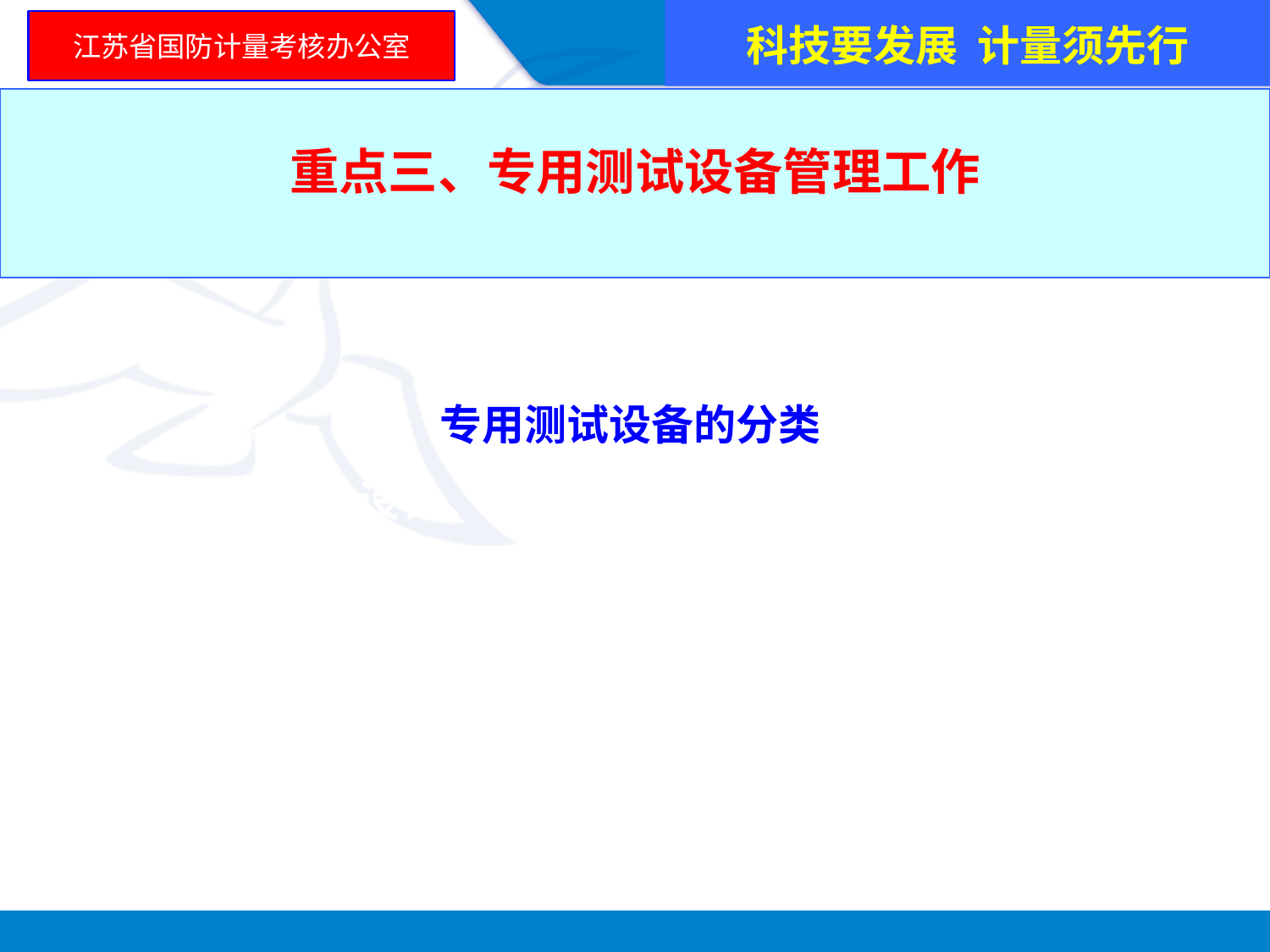

科技要发展  计量须先行
江苏省国防计量考核办公室
重点三、专用测试设备管理工作

专用测试设备的分类
         在型号产品设计、研制、生产、试验的不同阶段，有不同的专用测试设备：有元器件、部件、单机、分系统使用的专用测试设备，还有整个产品使用的大型综合测试系统。
         一般按专用测试设备的用途、性能分为两类：
        1.指用于定量测试，有准确度要求的专用测试设备；
        2. 指用于只作定性区别的一般专用测试设备。